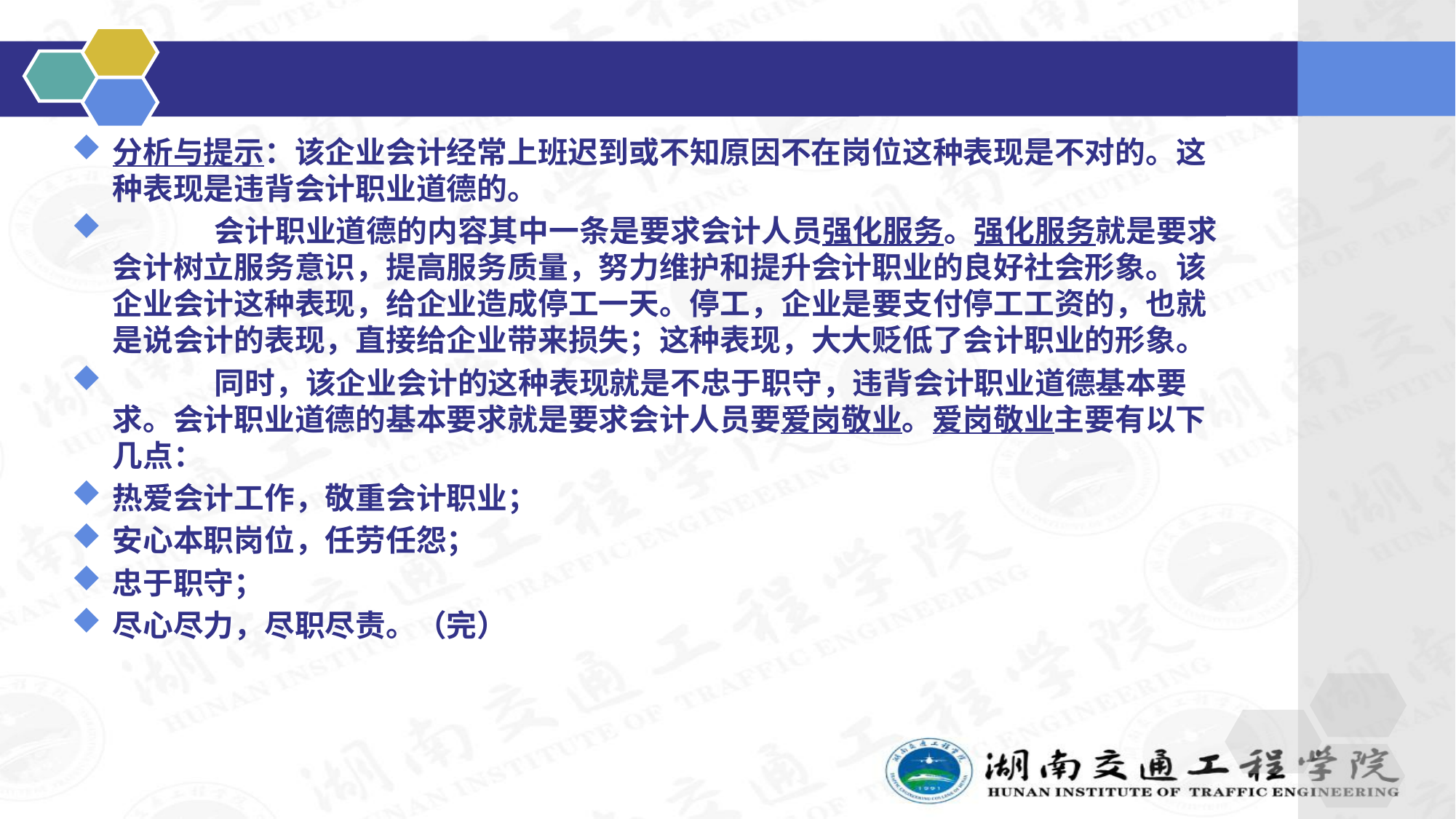

#
分析与提示：该企业会计经常上班迟到或不知原因不在岗位这种表现是不对的。这种表现是违背会计职业道德的。
         会计职业道德的内容其中一条是要求会计人员强化服务。强化服务就是要求会计树立服务意识，提高服务质量，努力维护和提升会计职业的良好社会形象。该企业会计这种表现，给企业造成停工一天。停工，企业是要支付停工工资的，也就是说会计的表现，直接给企业带来损失；这种表现，大大贬低了会计职业的形象。
         同时，该企业会计的这种表现就是不忠于职守，违背会计职业道德基本要求。会计职业道德的基本要求就是要求会计人员要爱岗敬业。爱岗敬业主要有以下几点：
热爱会计工作，敬重会计职业；
安心本职岗位，任劳任怨；
忠于职守；
尽心尽力，尽职尽责。（完）